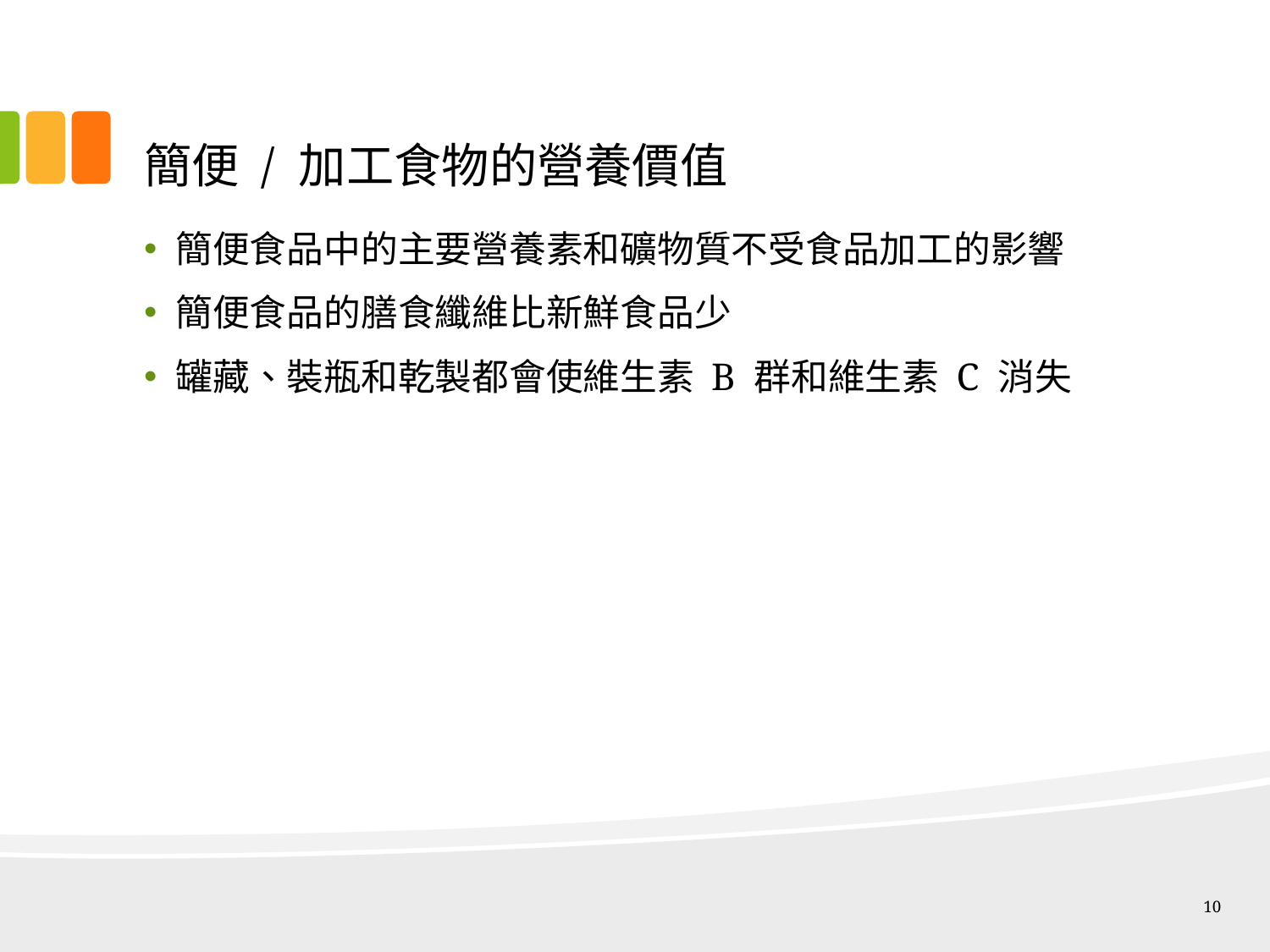

# 簡便 / 加工食物的營養價值
簡便食品中的主要營養素和礦物質不受食品加工的影響
簡便食品的膳食纖維比新鮮食品少
罐藏、裝瓶和乾製都會使維生素 B 群和維生素 C 消失
10